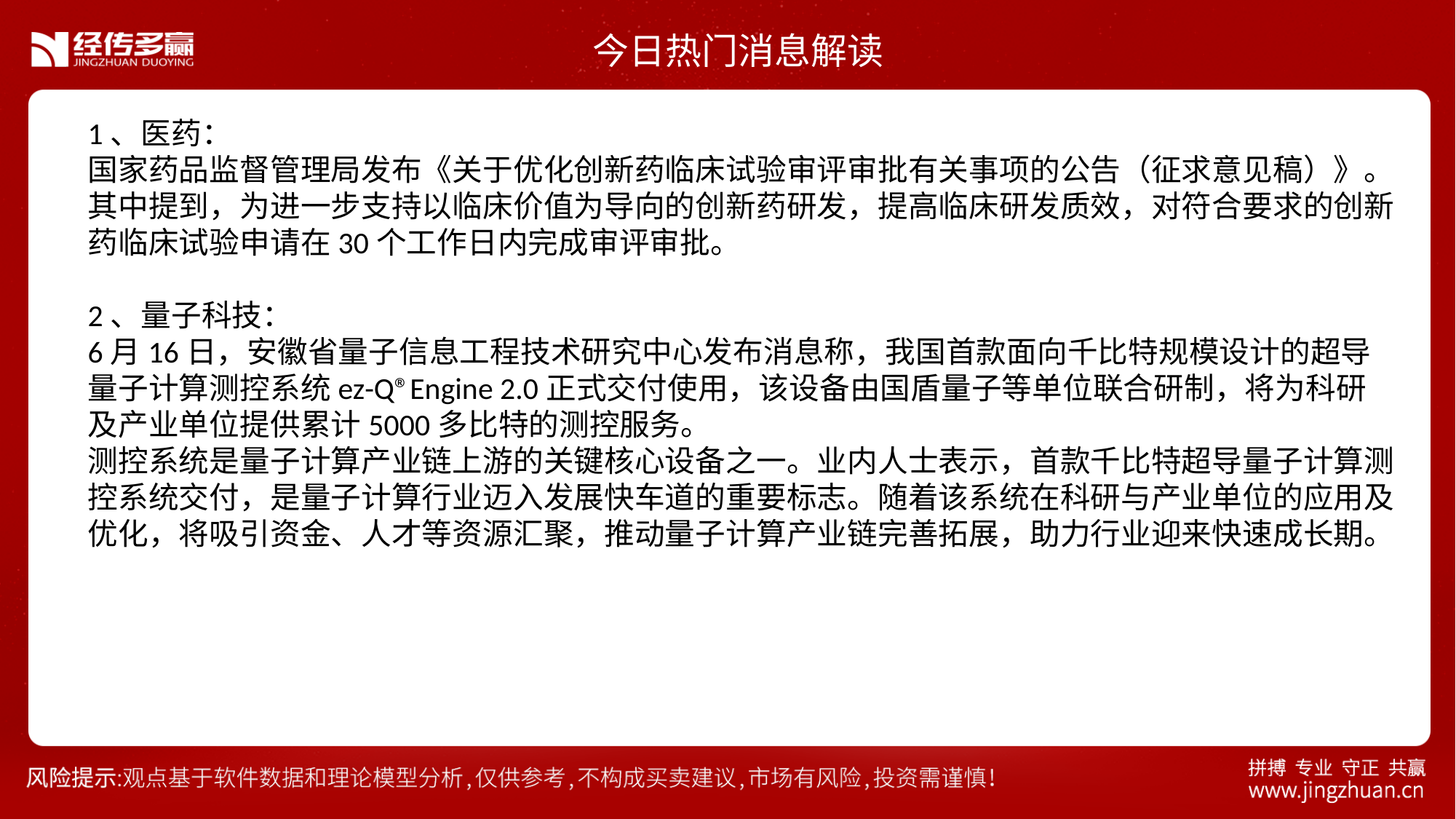

今日热门消息解读
1、医药：
国家药品监督管理局发布《关于优化创新药临床试验审评审批有关事项的公告（征求意见稿）》。其中提到，为进一步支持以临床价值为导向的创新药研发，提高临床研发质效，对符合要求的创新药临床试验申请在30个工作日内完成审评审批。

2、量子科技：
6月16日，安徽省量子信息工程技术研究中心发布消息称，我国首款面向千比特规模设计的超导量子计算测控系统ez-Q®Engine 2.0正式交付使用，该设备由国盾量子等单位联合研制，将为科研及产业单位提供累计5000多比特的测控服务。
测控系统是量子计算产业链上游的关键核心设备之一。业内人士表示，首款千比特超导量子计算测控系统交付，是量子计算行业迈入发展快车道的重要标志。随着该系统在科研与产业单位的应用及优化，将吸引资金、人才等资源汇聚，推动量子计算产业链完善拓展，助力行业迎来快速成长期。